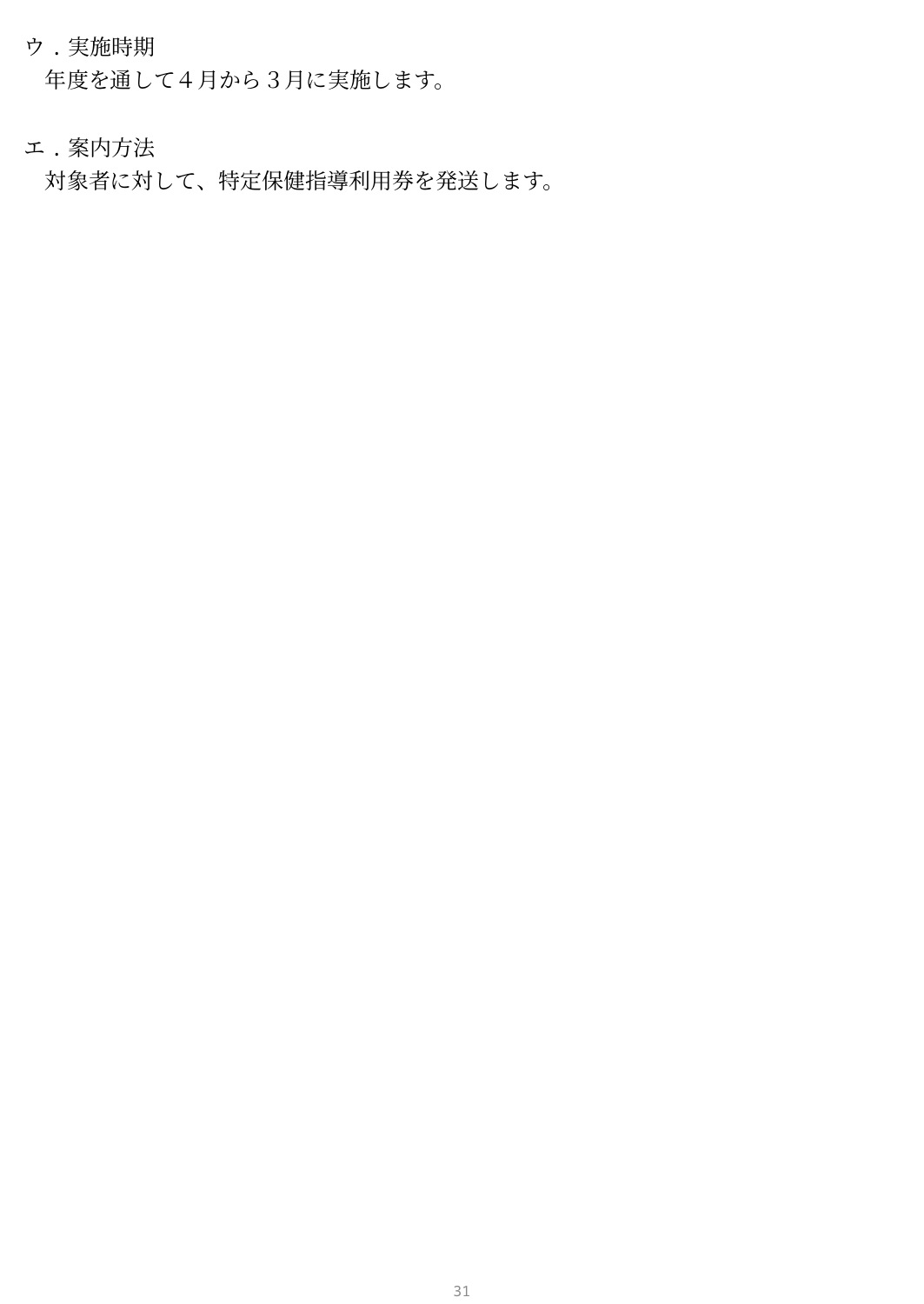

ウ.実施時期
　年度を通して４月から３月に実施します。
エ.案内方法
　対象者に対して、特定保健指導利用券を発送します。
31